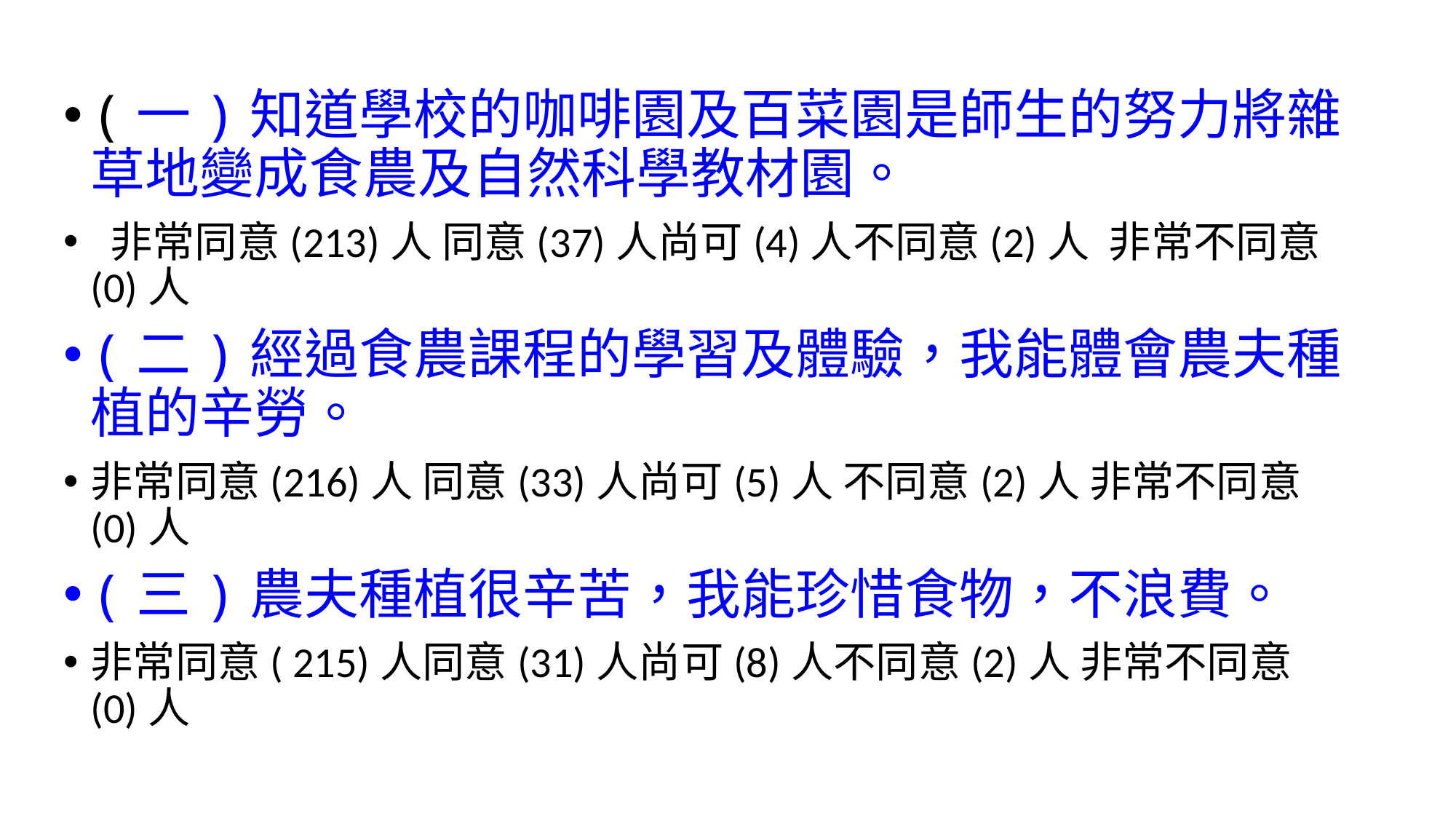

(一)知道學校的咖啡園及百菜園是師生的努力將雜草地變成食農及自然科學教材園。
 非常同意(213)人 同意(37)人尚可(4)人不同意(2)人  非常不同意(0)人
(二)經過食農課程的學習及體驗，我能體會農夫種植的辛勞。
非常同意(216)人 同意(33)人尚可(5)人 不同意(2)人 非常不同意(0)人
(三)農夫種植很辛苦，我能珍惜食物，不浪費。
非常同意( 215)人同意(31)人尚可(8)人不同意(2)人 非常不同意(0)人